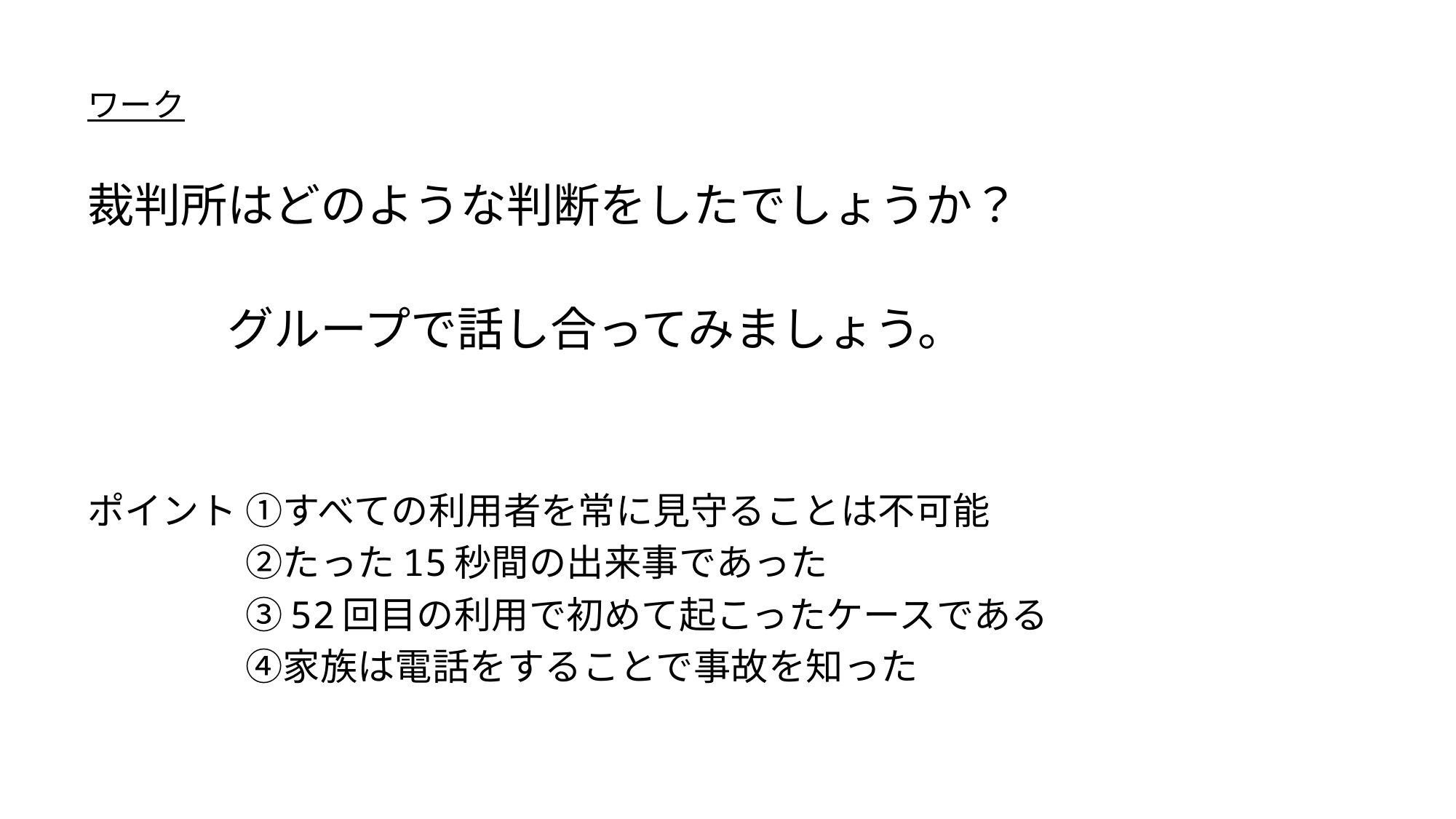

ワーク

裁判所はどのような判断をしたでしょうか？

　　　グループで話し合ってみましょう。

ポイント ①すべての利用者を常に見守ることは不可能
　　　　 ②たった15秒間の出来事であった
　　　　 ③52回目の利用で初めて起こったケースである
　　　　 ④家族は電話をすることで事故を知った